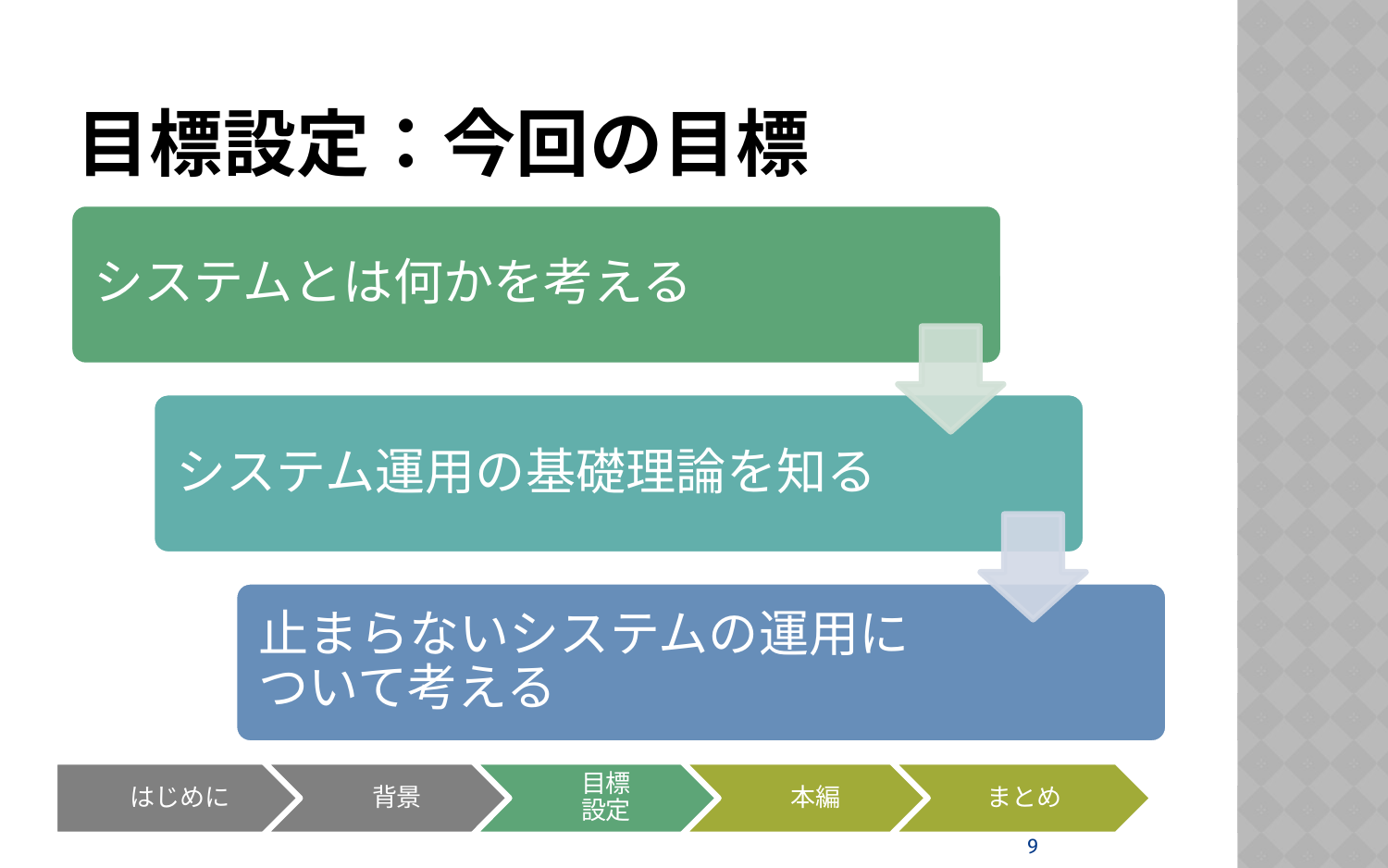

# 目標設定：今回の目標
システムとは何かを考える
システム運用の基礎理論を知る
止まらないシステムの運用に
ついて考える

はじめに
背景
目標
設定
本編
まとめ
9